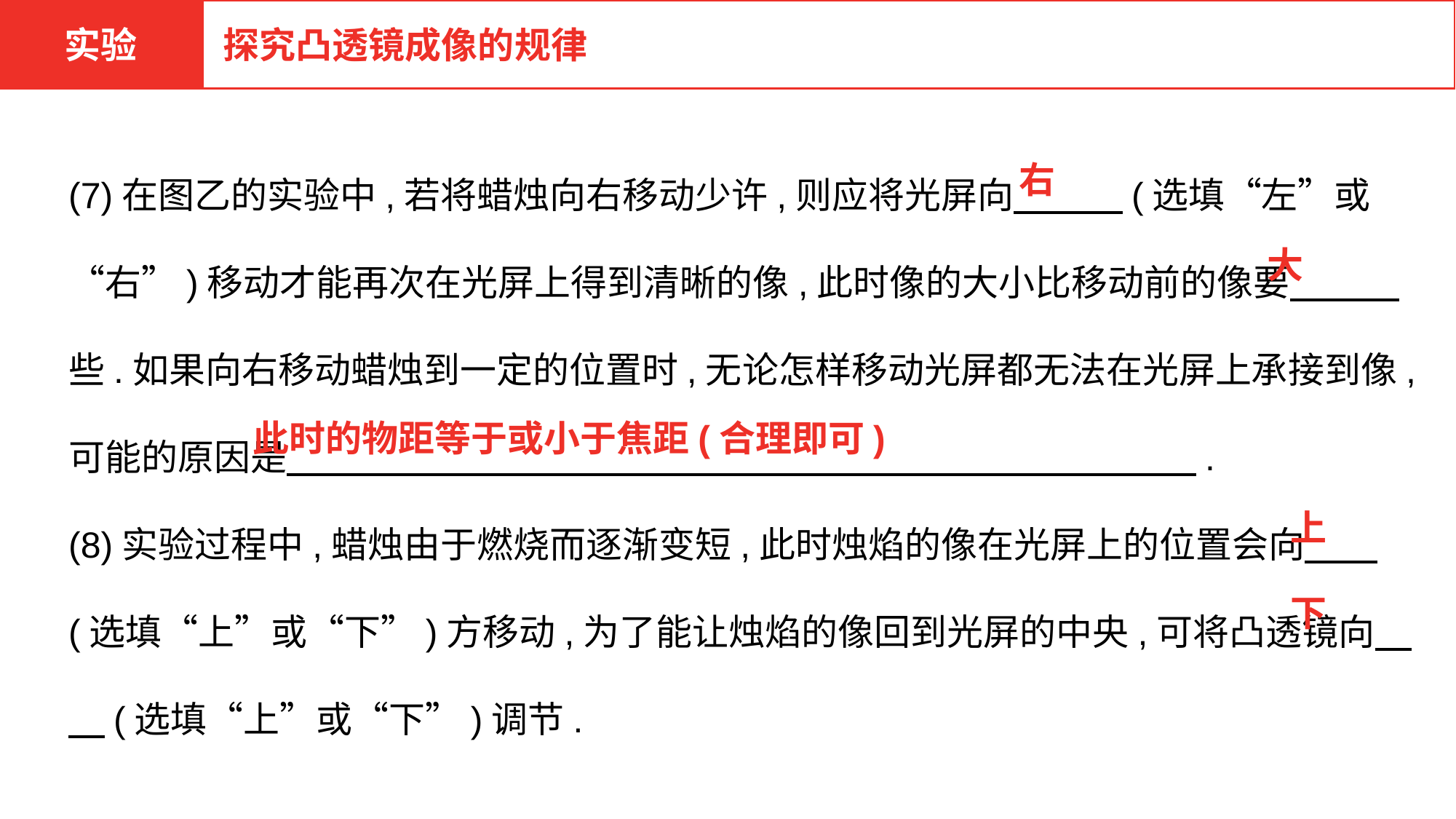

实验
探究凸透镜成像的规律
(7)在图乙的实验中,若将蜡烛向右移动少许,则应将光屏向　　　(选填“左”或“右”)移动才能再次在光屏上得到清晰的像,此时像的大小比移动前的像要　　　些.如果向右移动蜡烛到一定的位置时,无论怎样移动光屏都无法在光屏上承接到像,可能的原因是　　　　　　　　　　　　　　　　　　　　　　　　　.
(8)实验过程中,蜡烛由于燃烧而逐渐变短,此时烛焰的像在光屏上的位置会向　　(选填“上”或“下”)方移动,为了能让烛焰的像回到光屏的中央,可将凸透镜向　　(选填“上”或“下”)调节.
右
大
此时的物距等于或小于焦距(合理即可)
上
下